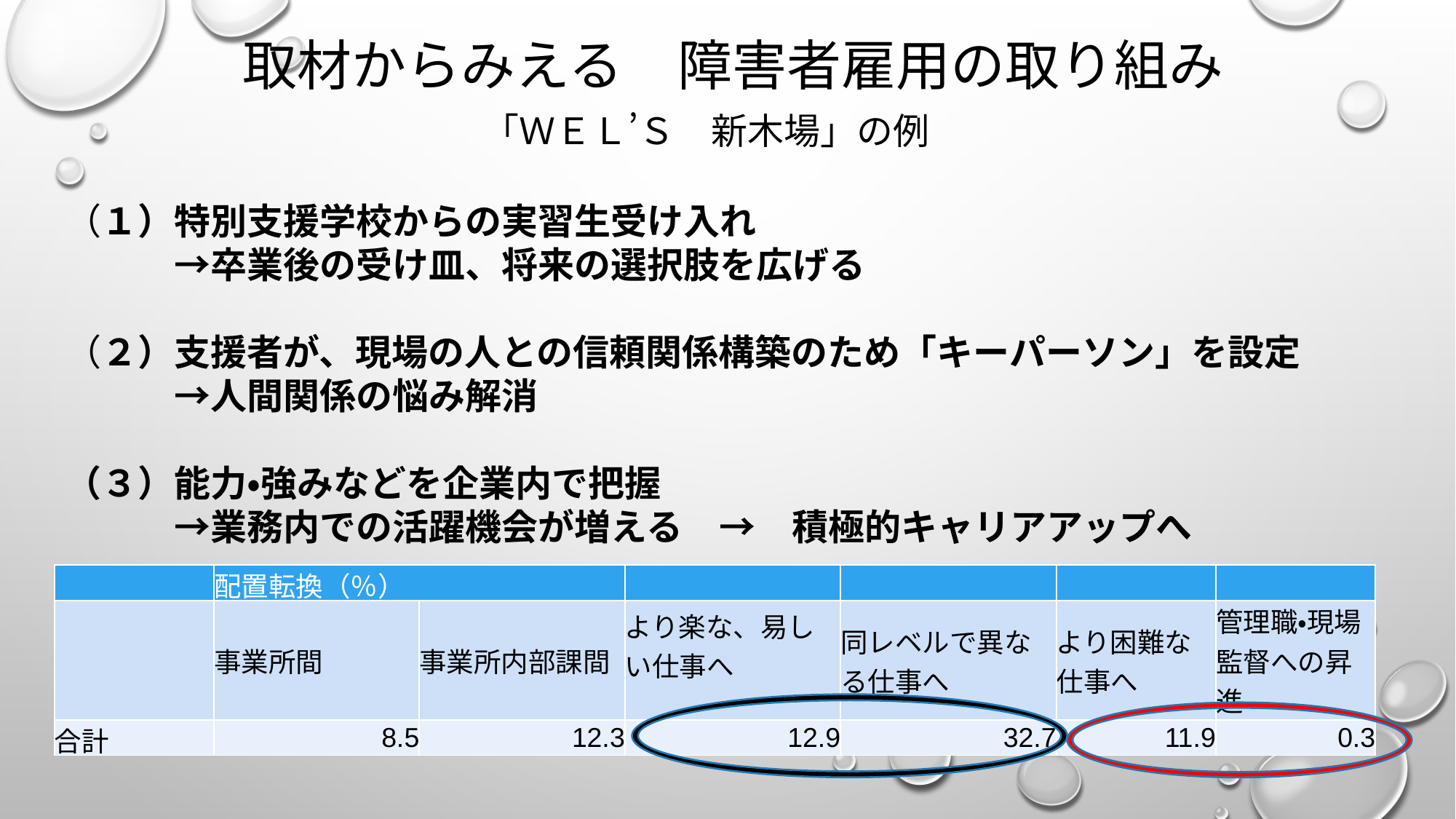

# 取材からみえる　障害者雇用の取り組み 「Ｗｅｌ’ｓ　新木場」の例
（１）特別支援学校からの実習生受け入れ
　　　→卒業後の受け皿、将来の選択肢を広げる

（２）支援者が、現場の人との信頼関係構築のため「キーパーソン」を設定
　　　→人間関係の悩み解消

（３）能力・強みなどを企業内で把握
　　　→業務内での活躍機会が増える　→　積極的キャリアアップへ
|  | 配置転換（％） |  |  |  |  |  |
| --- | --- | --- | --- | --- | --- | --- |
|  | 事業所間 | 事業所内部課間 | より楽な、易しい仕事へ | 同レベルで異なる仕事へ | より困難な仕事へ | 管理職・現場監督への昇進 |
| 合計 | 8.5 | 12.3 | 12.9 | 32.7 | 11.9 | 0.3 |